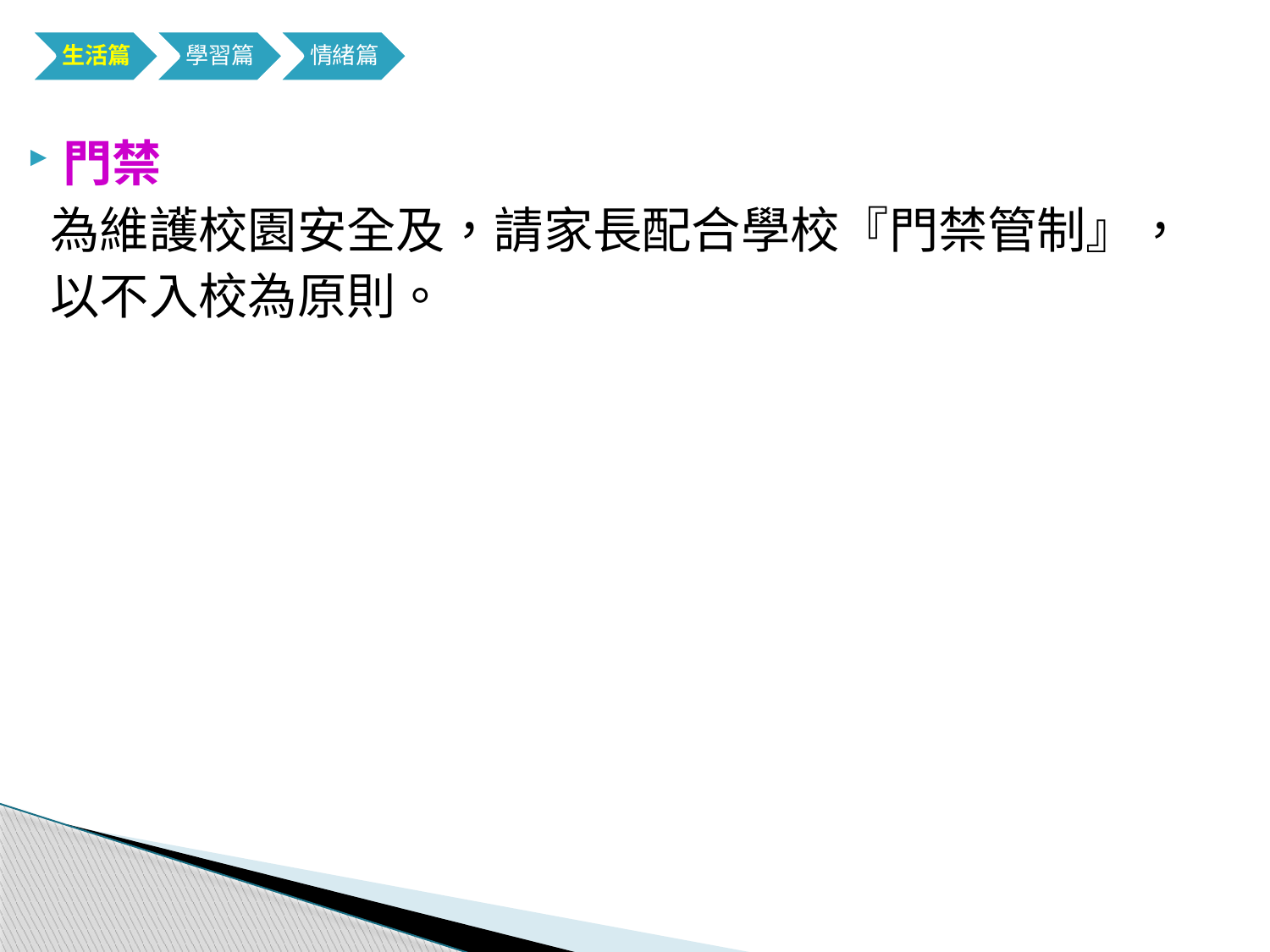

生活篇
學習篇
情緒篇
門禁
 為維護校園安全及，請家長配合學校『門禁管制』，
 以不入校為原則。